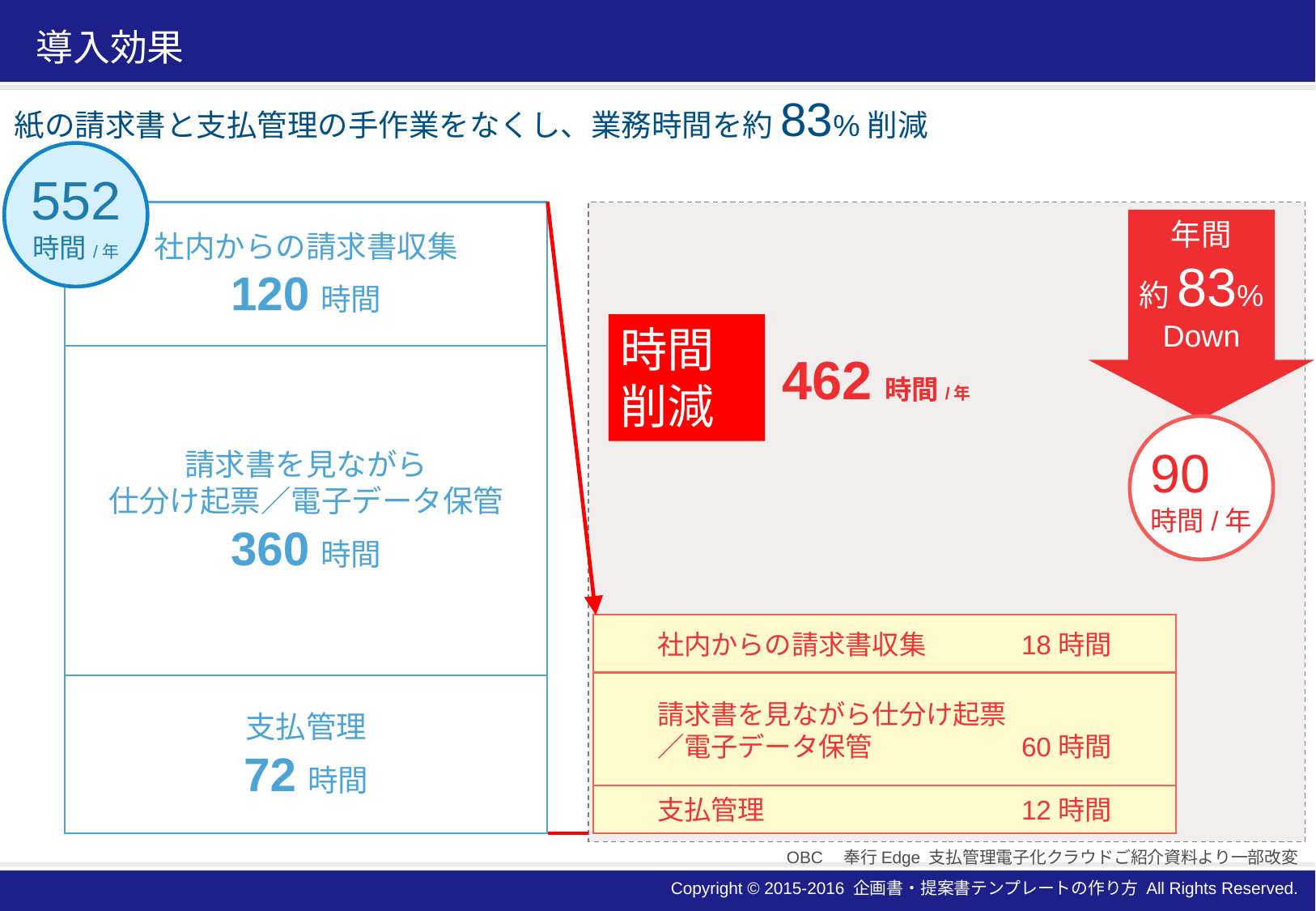

# 導入効果
紙の請求書と支払管理の手作業をなくし、業務時間を約83%削減
552
時間/年
社内からの請求書収集
120時間

年間
約83%
Down
時間削減
462時間/年
請求書を見ながら
仕分け起票／電子データ保管
360時間
90
時間/年
社内からの請求書収集	18時間
請求書を見ながら仕分け起票
／電子データ保管		60時間
支払管理
72時間
支払管理			12時間
OBC　奉行Edge 支払管理電子化クラウドご紹介資料より一部改変